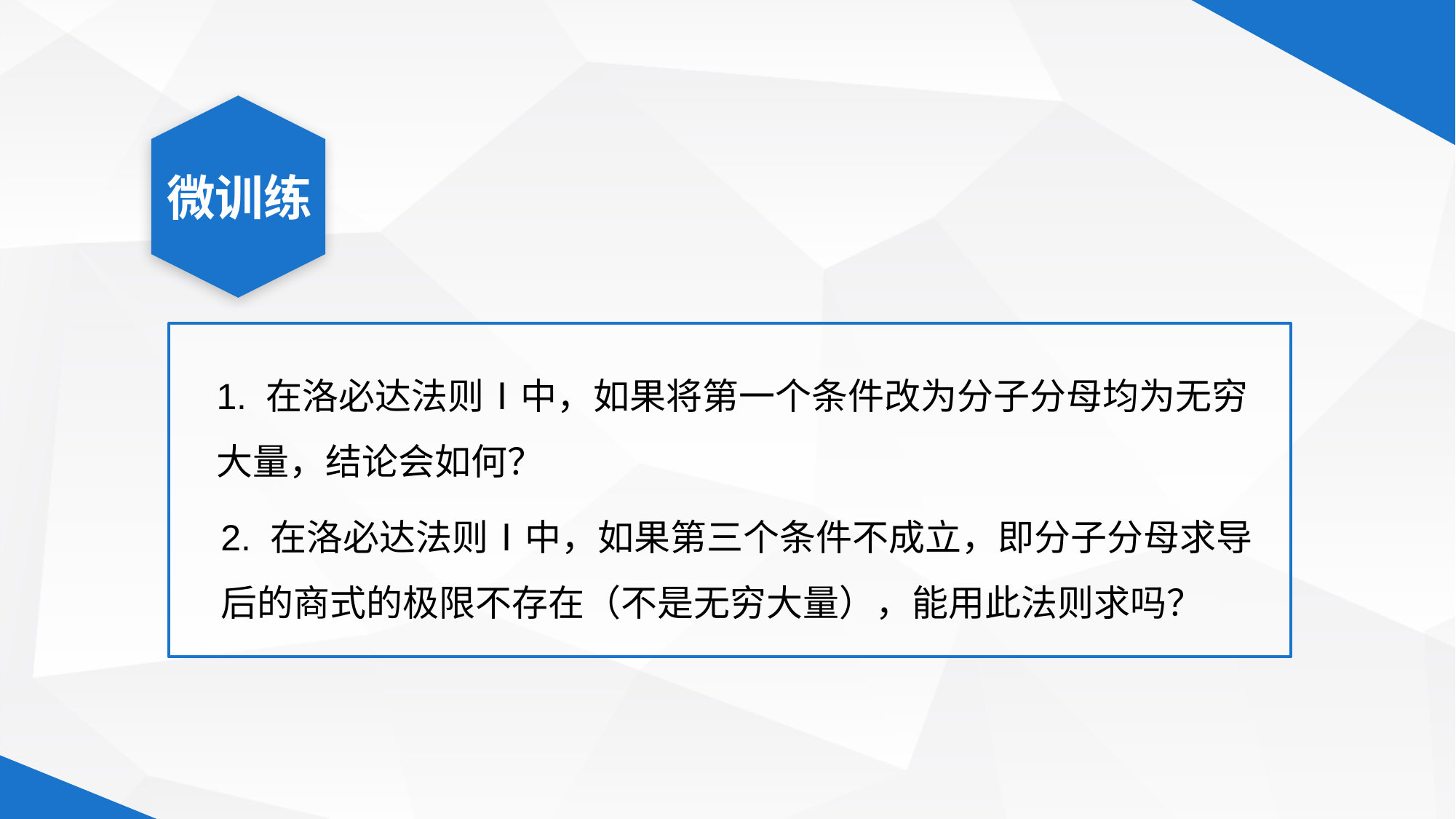

微训练

1. 在洛必达法则Ⅰ中，如果将第一个条件改为分子分母均为无穷大量，结论会如何？
2. 在洛必达法则Ⅰ中，如果第三个条件不成立，即分子分母求导后的商式的极限不存在（不是无穷大量），能用此法则求吗？